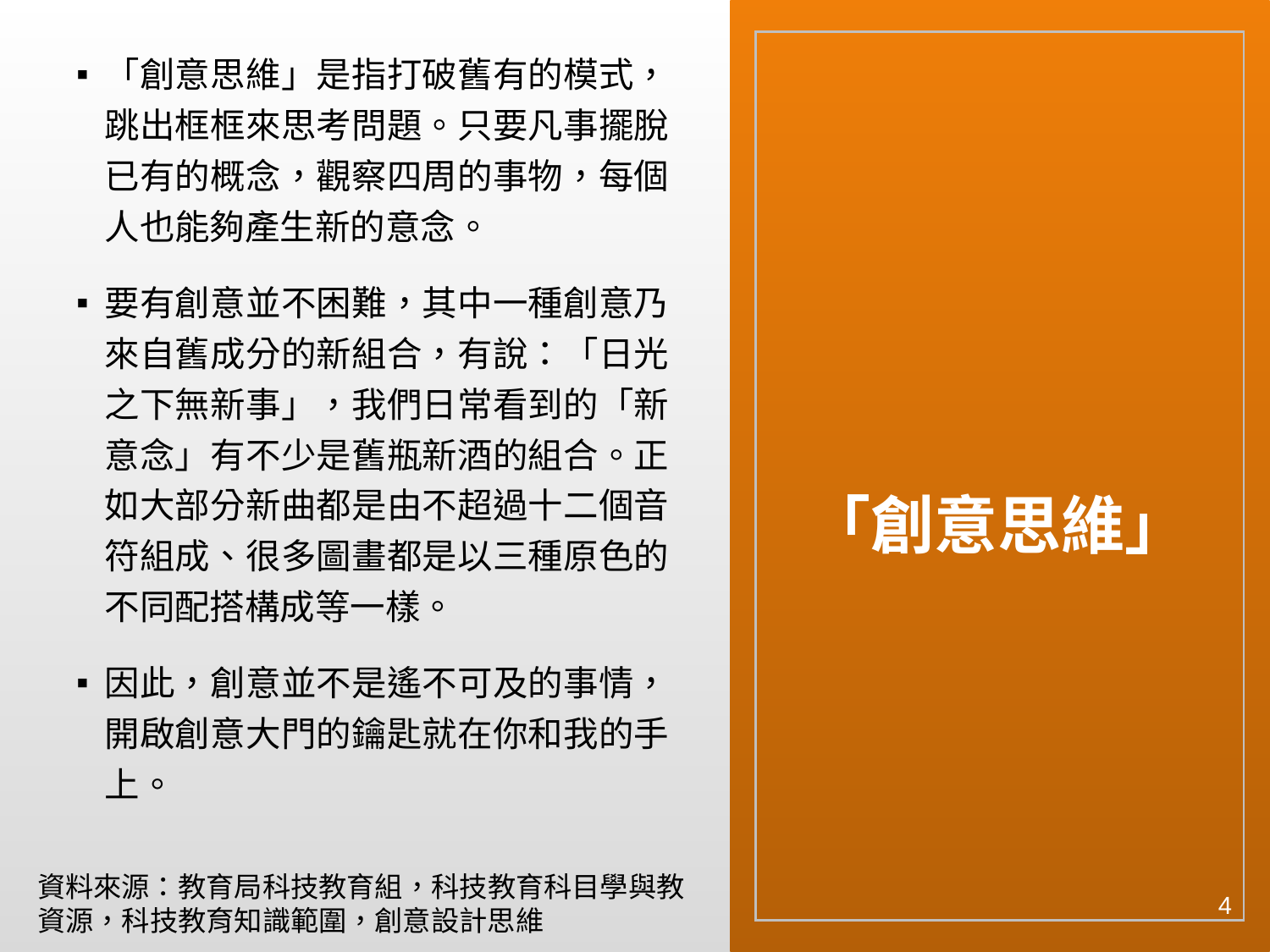

「創意思維」是指打破舊有的模式，跳出框框來思考問題。只要凡事擺脫已有的概念，觀察四周的事物，每個人也能夠產生新的意念。
要有創意並不困難，其中一種創意乃來自舊成分的新組合，有說：「日光之下無新事」，我們日常看到的「新意念」有不少是舊瓶新酒的組合。正如大部分新曲都是由不超過十二個音符組成、很多圖畫都是以三種原色的不同配搭構成等一樣。
因此，創意並不是遙不可及的事情，開啟創意大門的鑰匙就在你和我的手上。
# 「創意思維」

資料來源：教育局科技教育組，科技教育科目學與教資源，科技教育知識範圍，創意設計思維
4